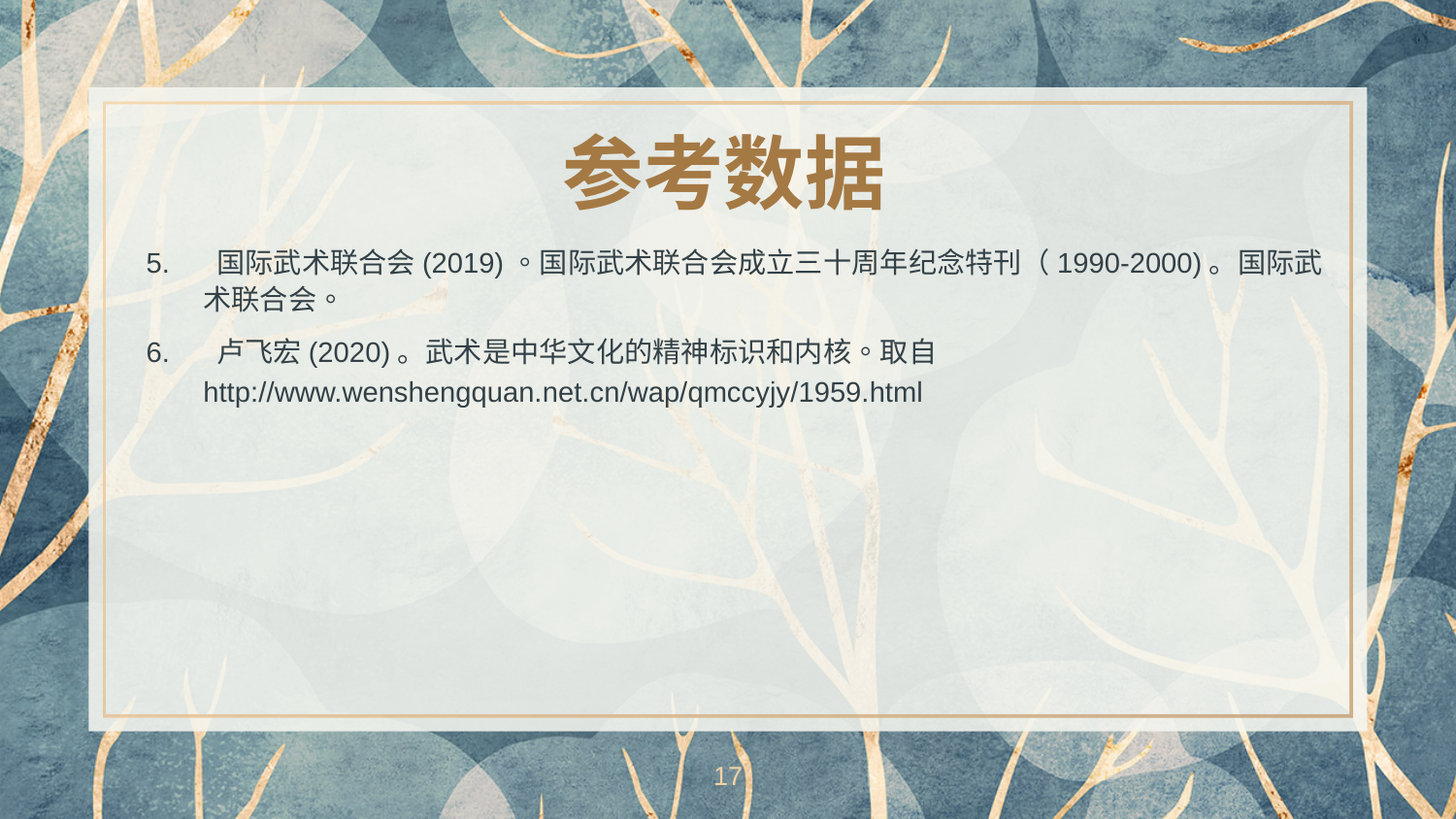

参考数据
5.     国际武术联合会(2019)。国际武术联合会成立三十周年纪念特刊（1990-2000)。国际武术联合会。
6.     卢飞宏(2020)。武术是中华文化的精神标识和内核。取自
	http://www.wenshengquan.net.cn/wap/qmccyjy/1959.html

17